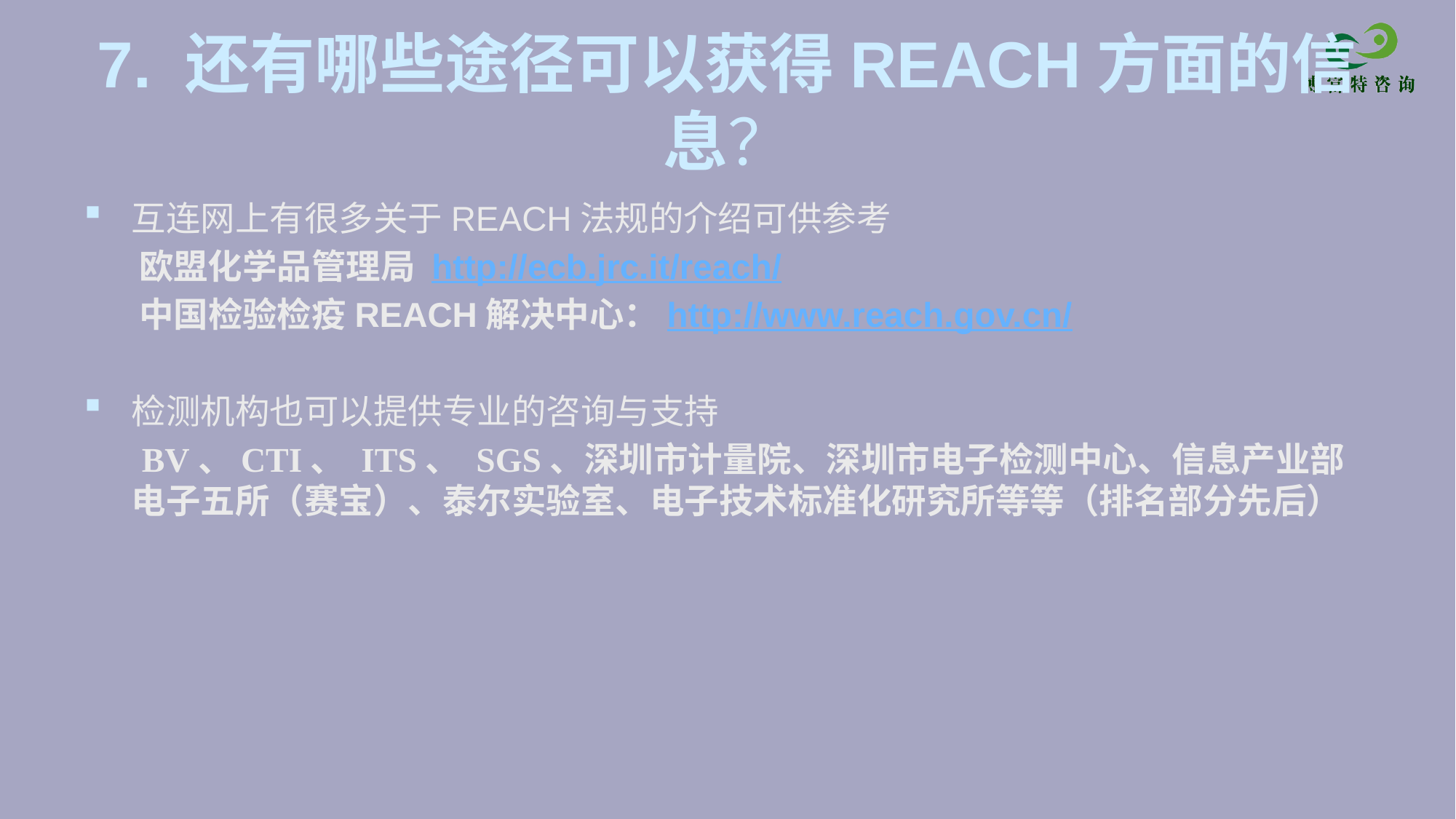

# 7. 还有哪些途径可以获得REACH方面的信息？
互连网上有很多关于REACH法规的介绍可供参考
      欧盟化学品管理局 http://ecb.jrc.it/reach/
      中国检验检疫REACH解决中心：http://www.reach.gov.cn/

检测机构也可以提供专业的咨询与支持
      BV、CTI、 ITS、 SGS、深圳市计量院、深圳市电子检测中心、信息产业部电子五所（赛宝）、泰尔实验室、电子技术标准化研究所等等（排名部分先后）